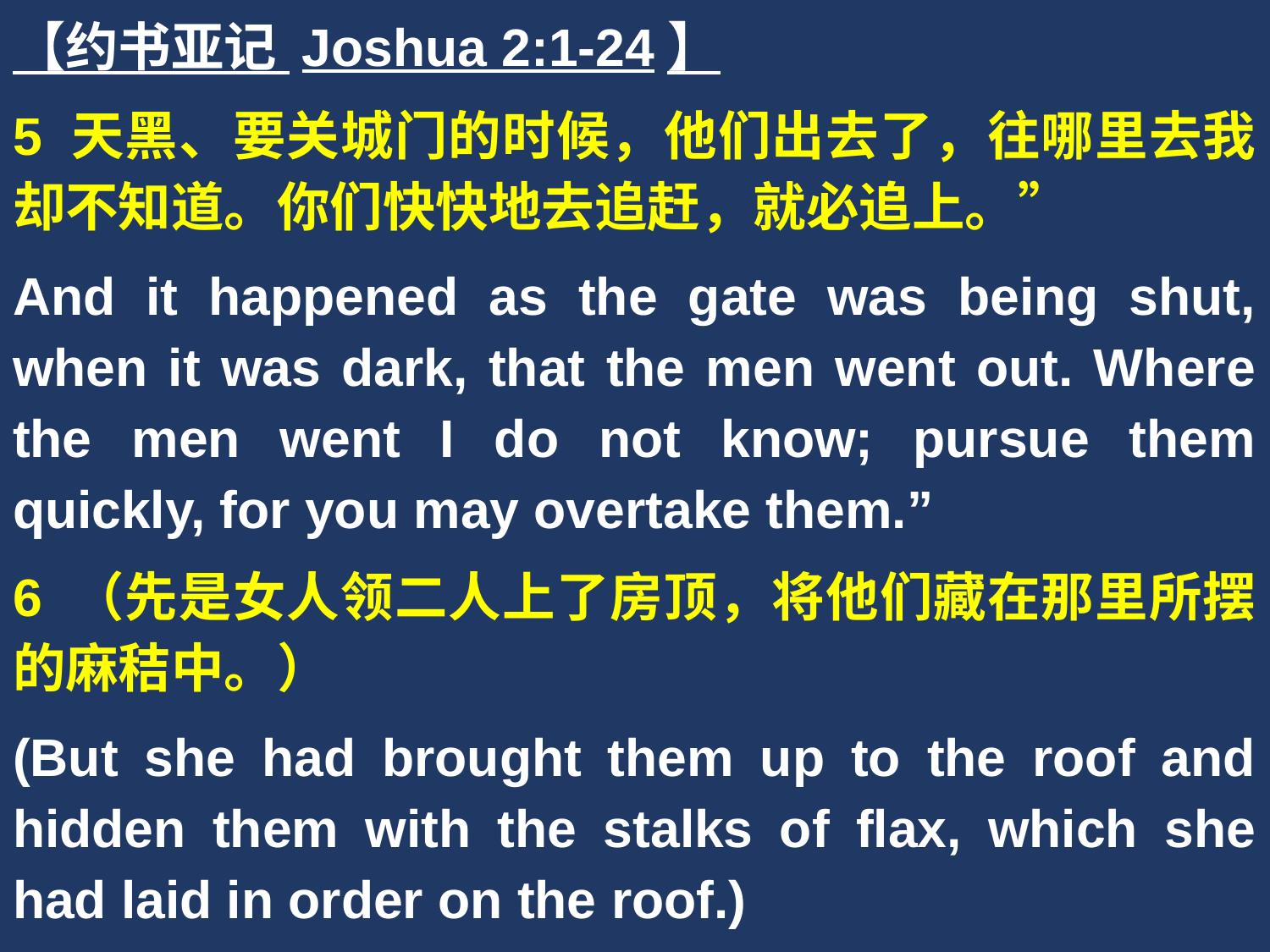

【约书亚记 Joshua 2:1-24】
5 天黑、要关城门的时候，他们出去了，往哪里去我却不知道。你们快快地去追赶，就必追上。”
And it happened as the gate was being shut, when it was dark, that the men went out. Where the men went I do not know; pursue them quickly, for you may overtake them.”
6 （先是女人领二人上了房顶，将他们藏在那里所摆的麻秸中。）
(But she had brought them up to the roof and hidden them with the stalks of flax, which she had laid in order on the roof.)